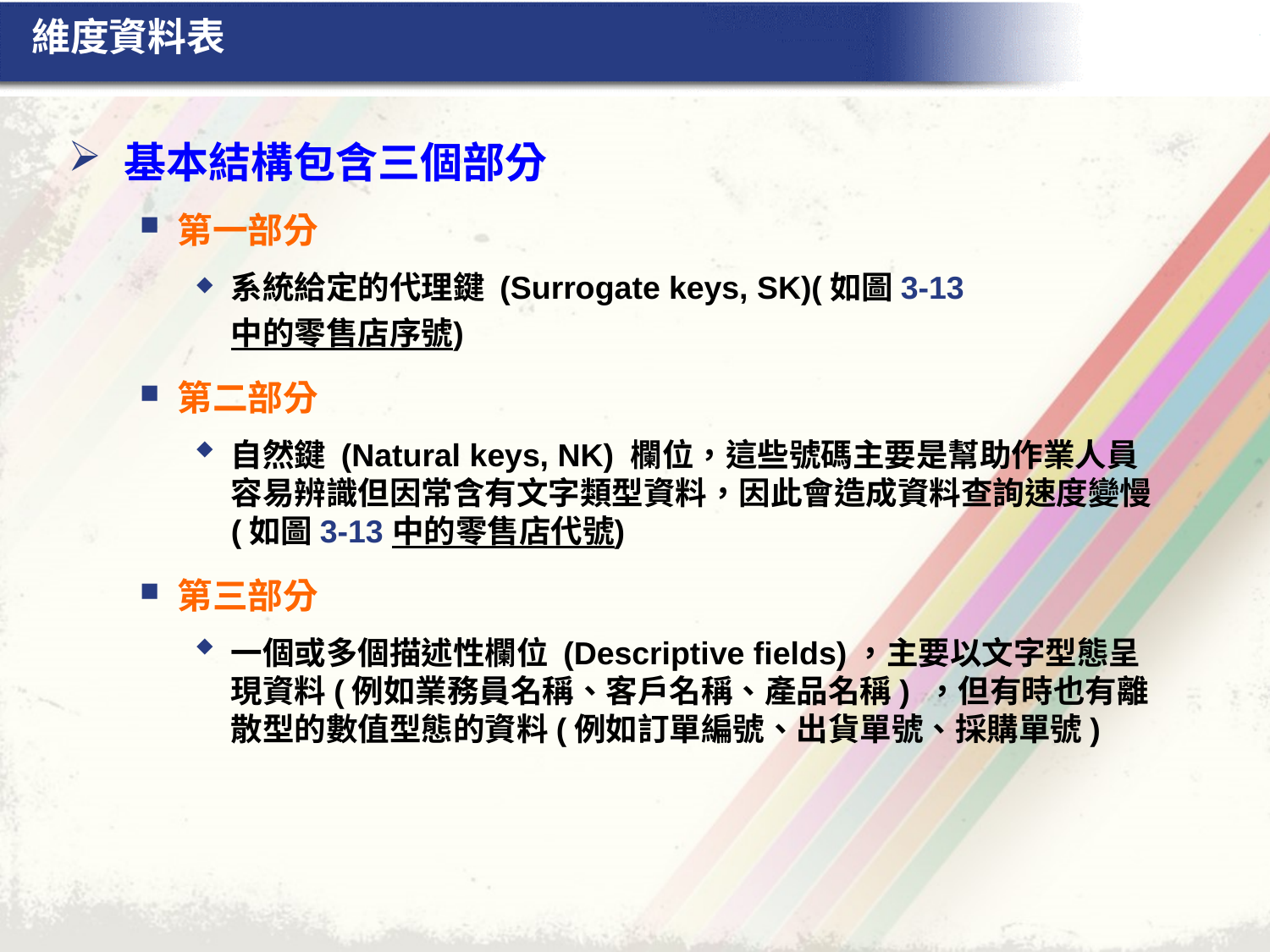

# 維度資料表
基本結構包含三個部分
第一部分
系統給定的代理鍵 (Surrogate keys, SK)(如圖 3-13 中的零售店序號)
第二部分
自然鍵 (Natural keys, NK) 欄位，這些號碼主要是幫助作業人員容易辨識但因常含有文字類型資料，因此會造成資料查詢速度變慢(如圖 3-13 中的零售店代號)
第三部分
一個或多個描述性欄位 (Descriptive fields)，主要以文字型態呈現資料(例如業務員名稱、客戶名稱、產品名稱) ，但有時也有離散型的數值型態的資料(例如訂單編號、出貨單號、採購單號)